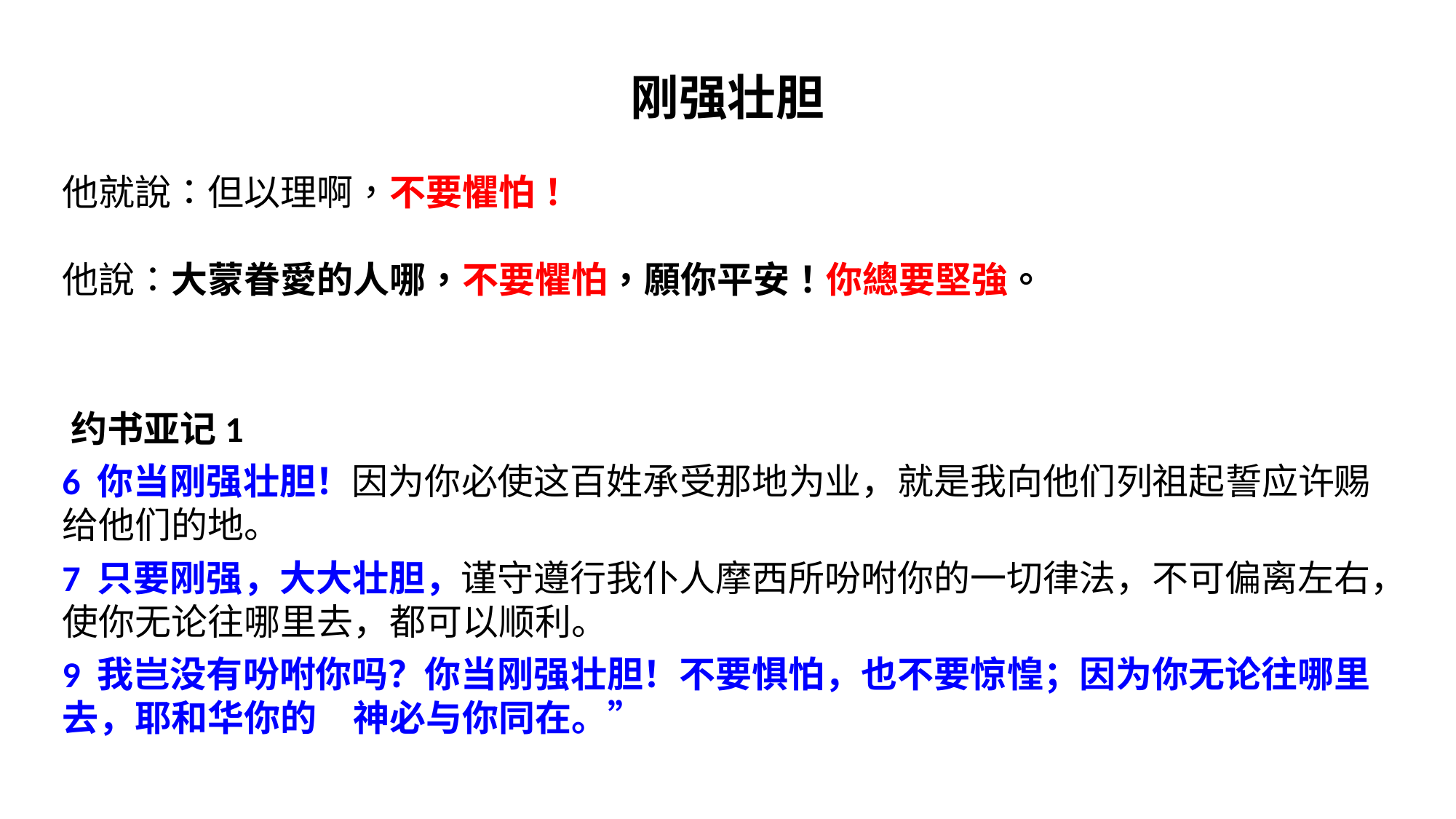

刚强壮胆

他就說：但以理啊，不要懼怕！

他說：大蒙眷愛的人哪，不要懼怕，願你平安！你總要堅強。

‪约书亚记‬1
6 你当刚强壮胆！因为你必使这百姓承受那地为业，就是我向他们列祖起誓应许赐给他们的地。
7 只要刚强，大大壮胆，谨守遵行我仆人摩西所吩咐你的一切律法，不可偏离左右，使你无论往哪里去，都可以顺利。
9 我岂没有吩咐你吗？你当刚强壮胆！不要惧怕，也不要惊惶；因为你无论往哪里去，耶和华你的　神必与你同在。”